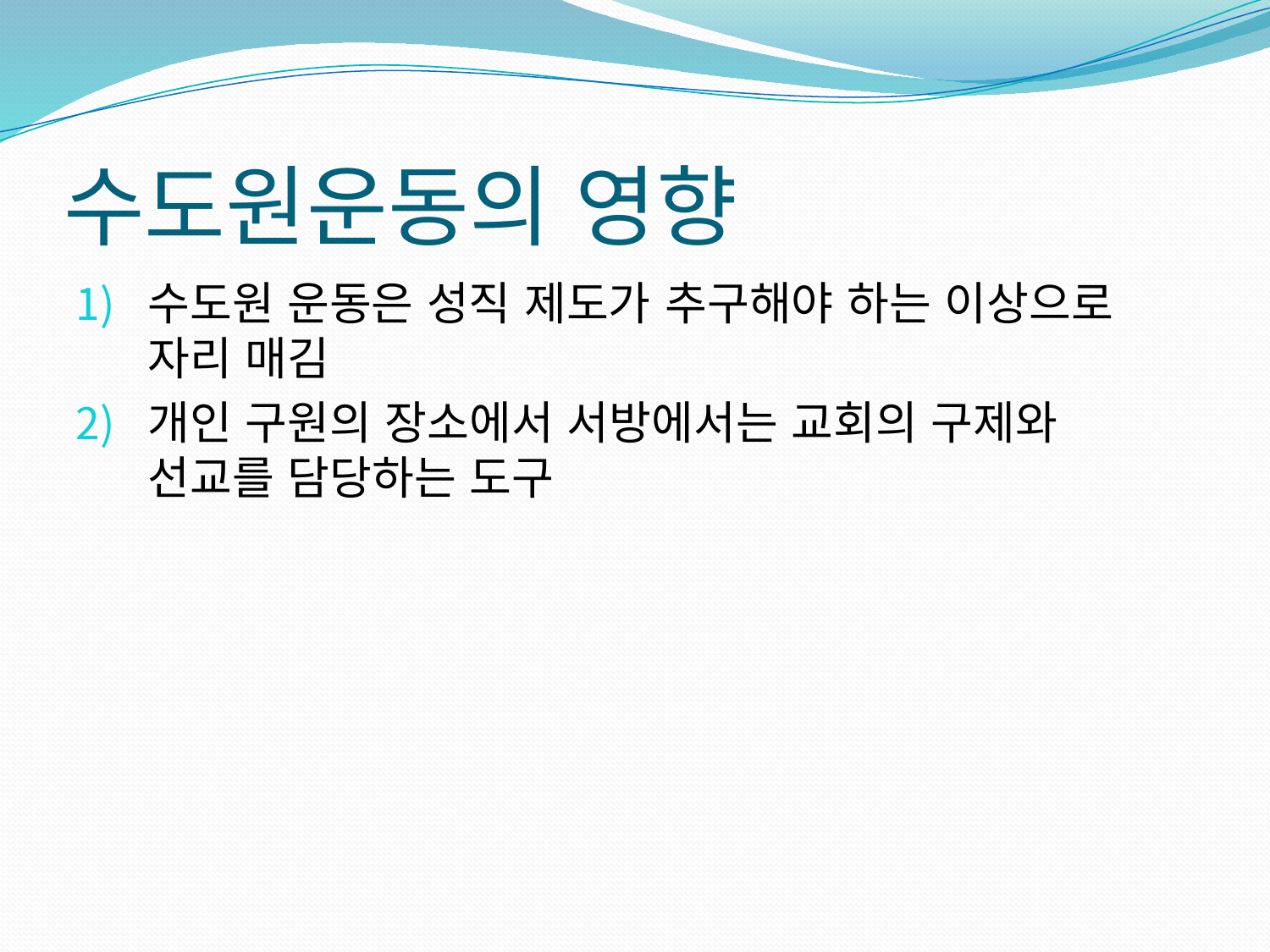

# 수도원운동의 영향
수도원 운동은 성직 제도가 추구해야 하는 이상으로 자리 매김
개인 구원의 장소에서 서방에서는 교회의 구제와 선교를 담당하는 도구